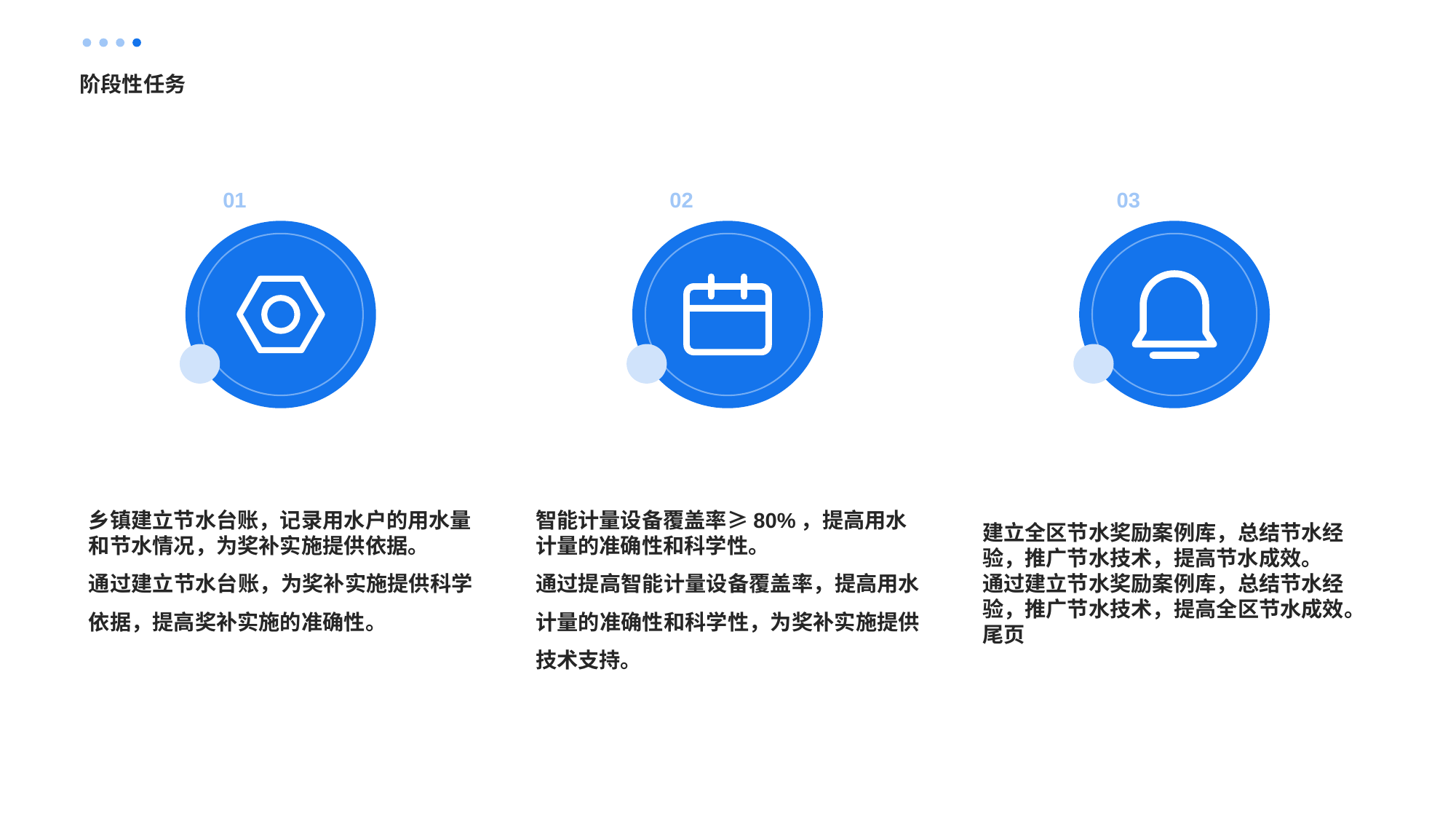

阶段性任务
01
02
03

乡镇建立节水台账，记录用水户的用水量和节水情况，为奖补实施提供依据。
通过建立节水台账，为奖补实施提供科学依据，提高奖补实施的准确性。
智能计量设备覆盖率≥80%，提高用水计量的准确性和科学性。
通过提高智能计量设备覆盖率，提高用水计量的准确性和科学性，为奖补实施提供技术支持。
建立全区节水奖励案例库，总结节水经验，推广节水技术，提高节水成效。
通过建立节水奖励案例库，总结节水经验，推广节水技术，提高全区节水成效。
尾页